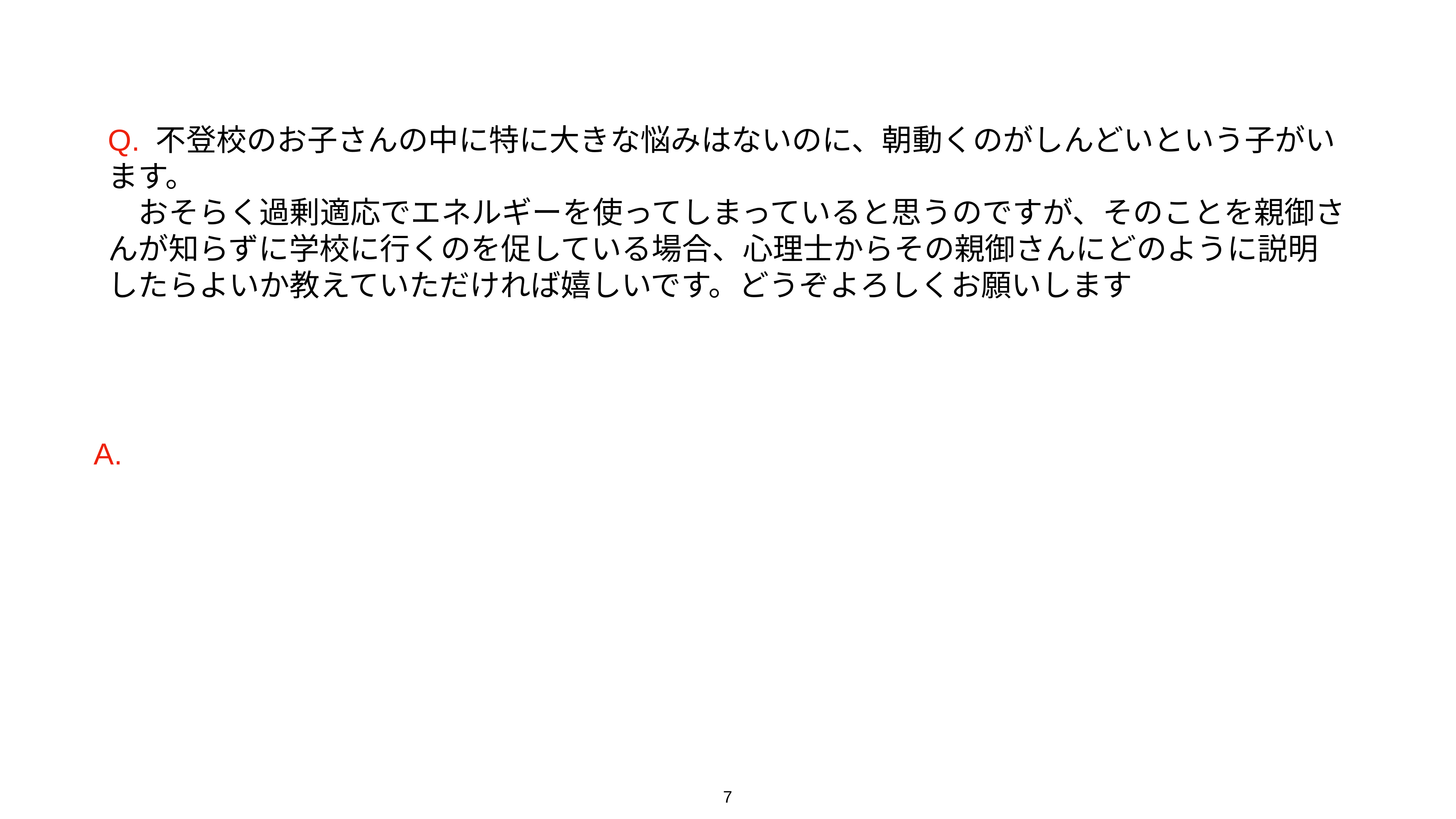

Q. 不登校のお子さんの中に特に大きな悩みはないのに、朝動くのがしんどいという子がいます。
　おそらく過剰適応でエネルギーを使ってしまっていると思うのですが、そのことを親御さんが知らずに学校に行くのを促している場合、心理士からその親御さんにどのように説明したらよいか教えていただければ嬉しいです。どうぞよろしくお願いします

 A.
7